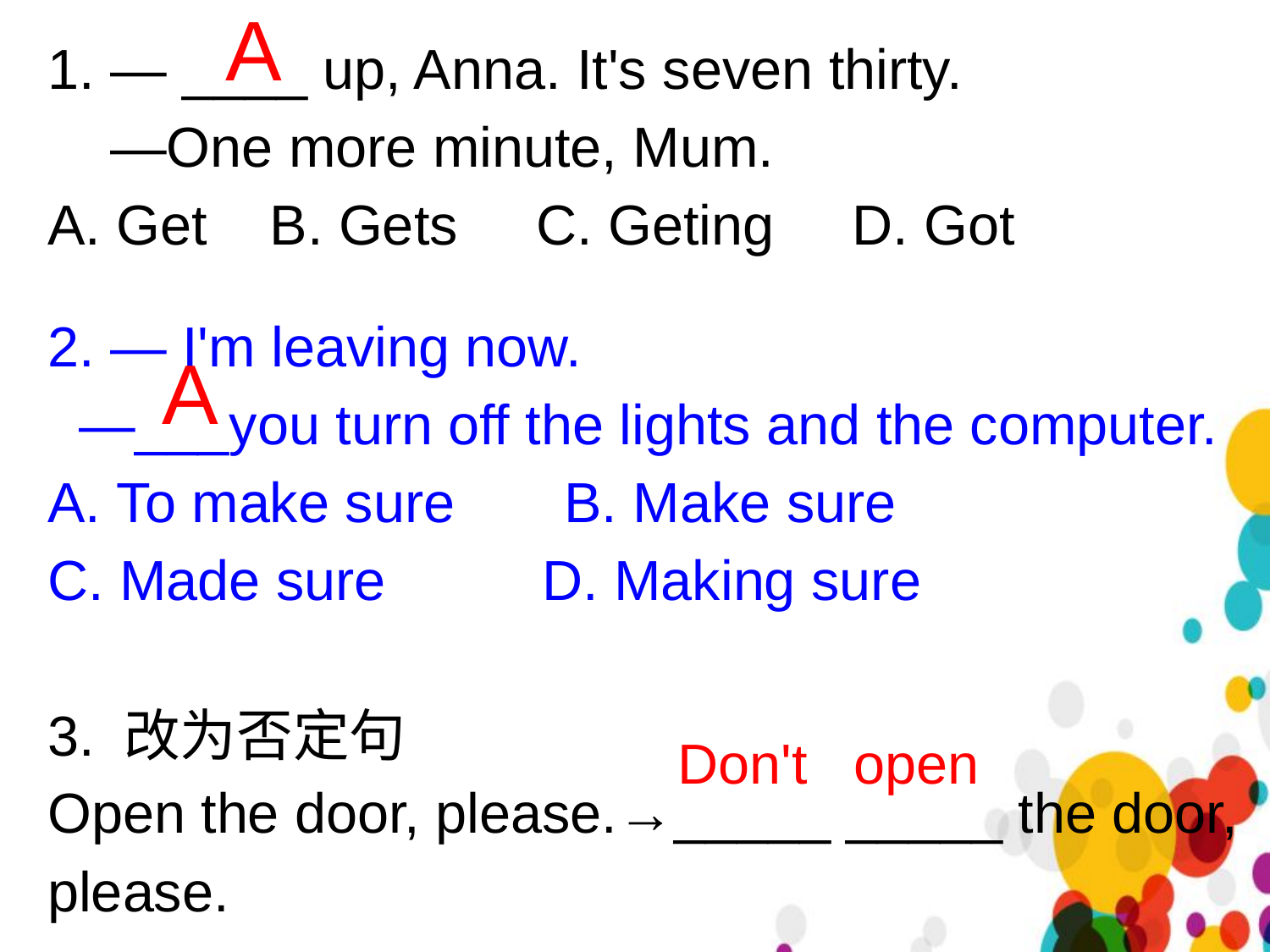

A
1. — ____ up, Anna. It's seven thirty.
    —One more minute, Mum.
A. Get    B. Gets     C. Geting     D. Got
2. — I'm leaving now.
  —___you turn off the lights and the computer.
A. To make sure       B. Make sure
C. Made sure          D. Making sure

3. 改为否定句
Open the door, please.→_____ _____ the door, please.
A
Don't   open